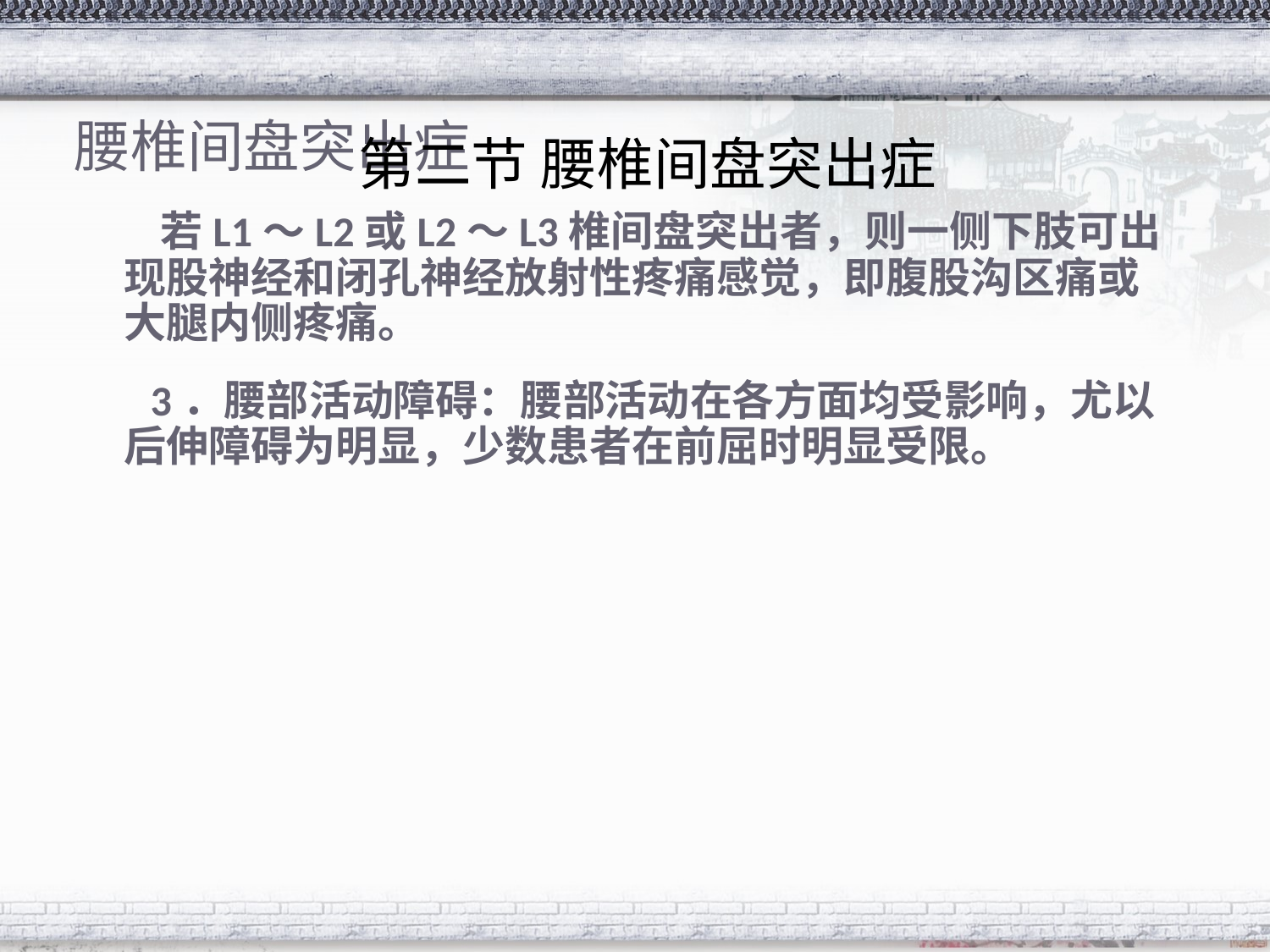

# 腰椎间盘突出症
第二节 腰椎间盘突出症
        若L1～L2或L2～L3椎间盘突出者，则一侧下肢可出现股神经和闭孔神经放射性疼痛感觉，即腹股沟区痛或大腿内侧疼痛。
        3．腰部活动障碍：腰部活动在各方面均受影响，尤以后伸障碍为明显，少数患者在前屈时明显受限。